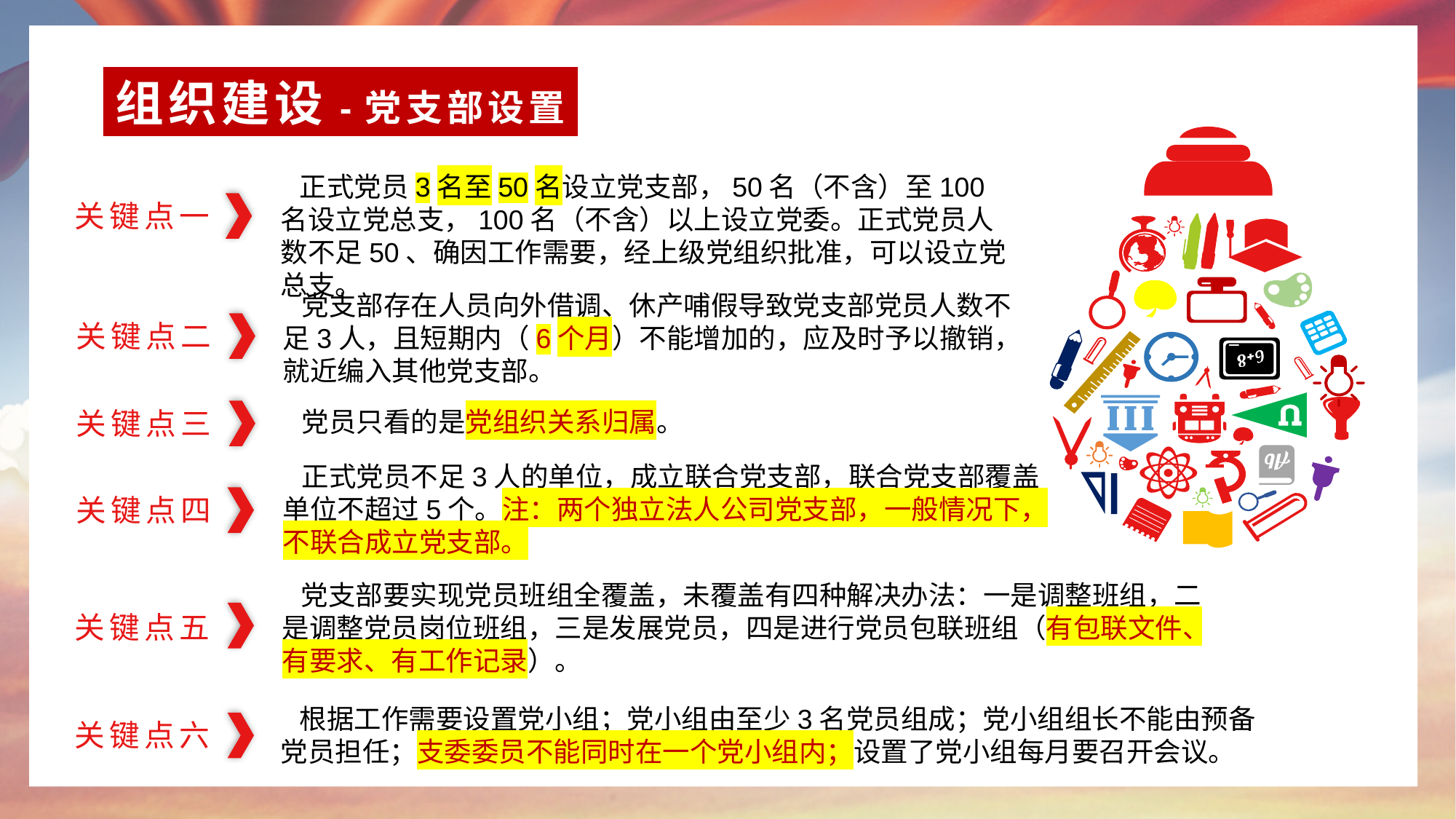

组织建设-党支部设置

  正式党员3名至50名设立党支部，50名（不含）至100名设立党总支，100名（不含）以上设立党委。正式党员人数不足50、确因工作需要，经上级党组织批准，可以设立党总支。
关键点一

  党支部存在人员向外借调、休产哺假导致党支部党员人数不足3人，且短期内（6个月）不能增加的，应及时予以撤销，就近编入其他党支部。
关键点二

关键点三
  党员只看的是党组织关系归属。

  正式党员不足3人的单位，成立联合党支部，联合党支部覆盖单位不超过5个。注：两个独立法人公司党支部，一般情况下，不联合成立党支部。
关键点四

  党支部要实现党员班组全覆盖，未覆盖有四种解决办法：一是调整班组，二是调整党员岗位班组，三是发展党员，四是进行党员包联班组（有包联文件、有要求、有工作记录）。

关键点五
  根据工作需要设置党小组；党小组由至少3名党员组成；党小组组长不能由预备党员担任；支委委员不能同时在一个党小组内；设置了党小组每月要召开会议。
关键点六